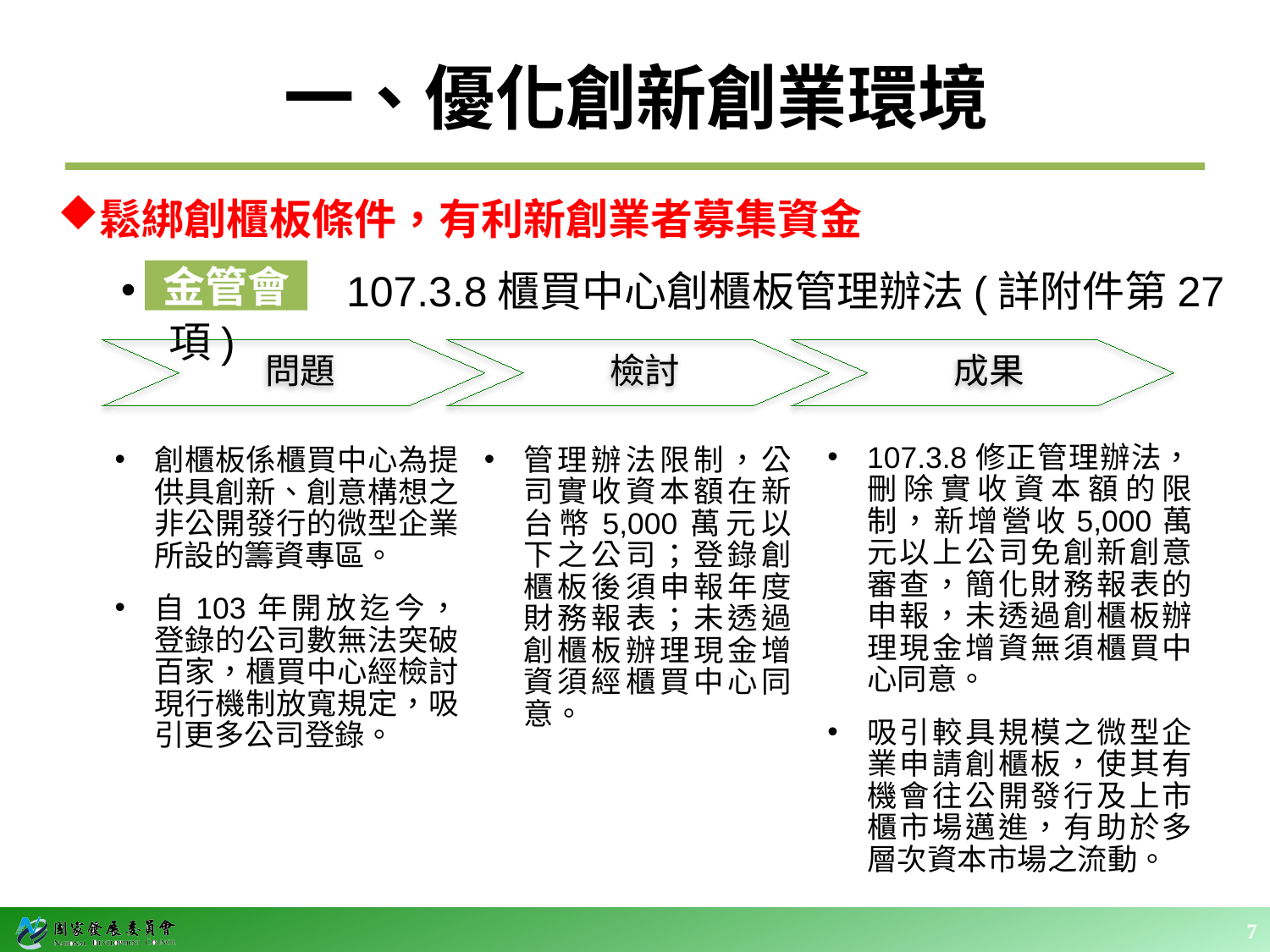

# 一、優化創新創業環境
鬆綁創櫃板條件，有利新創業者募集資金
               107.3.8櫃買中心創櫃板管理辦法(詳附件第27項)

金管會
問題
檢討
成果
107.3.8修正管理辦法，刪除實收資本額的限制，新增營收5,000萬元以上公司免創新創意審查，簡化財務報表的申報，未透過創櫃板辦理現金增資無須櫃買中心同意。
吸引較具規模之微型企業申請創櫃板，使其有機會往公開發行及上市櫃市場邁進，有助於多層次資本市場之流動。
創櫃板係櫃買中心為提供具創新、創意構想之非公開發行的微型企業所設的籌資專區。
自103年開放迄今，登錄的公司數無法突破百家，櫃買中心經檢討現行機制放寬規定，吸引更多公司登錄。
管理辦法限制，公司實收資本額在新台幣5,000萬元以下之公司；登錄創櫃板後須申報年度財務報表；未透過創櫃板辦理現金增資須經櫃買中心同意。

7